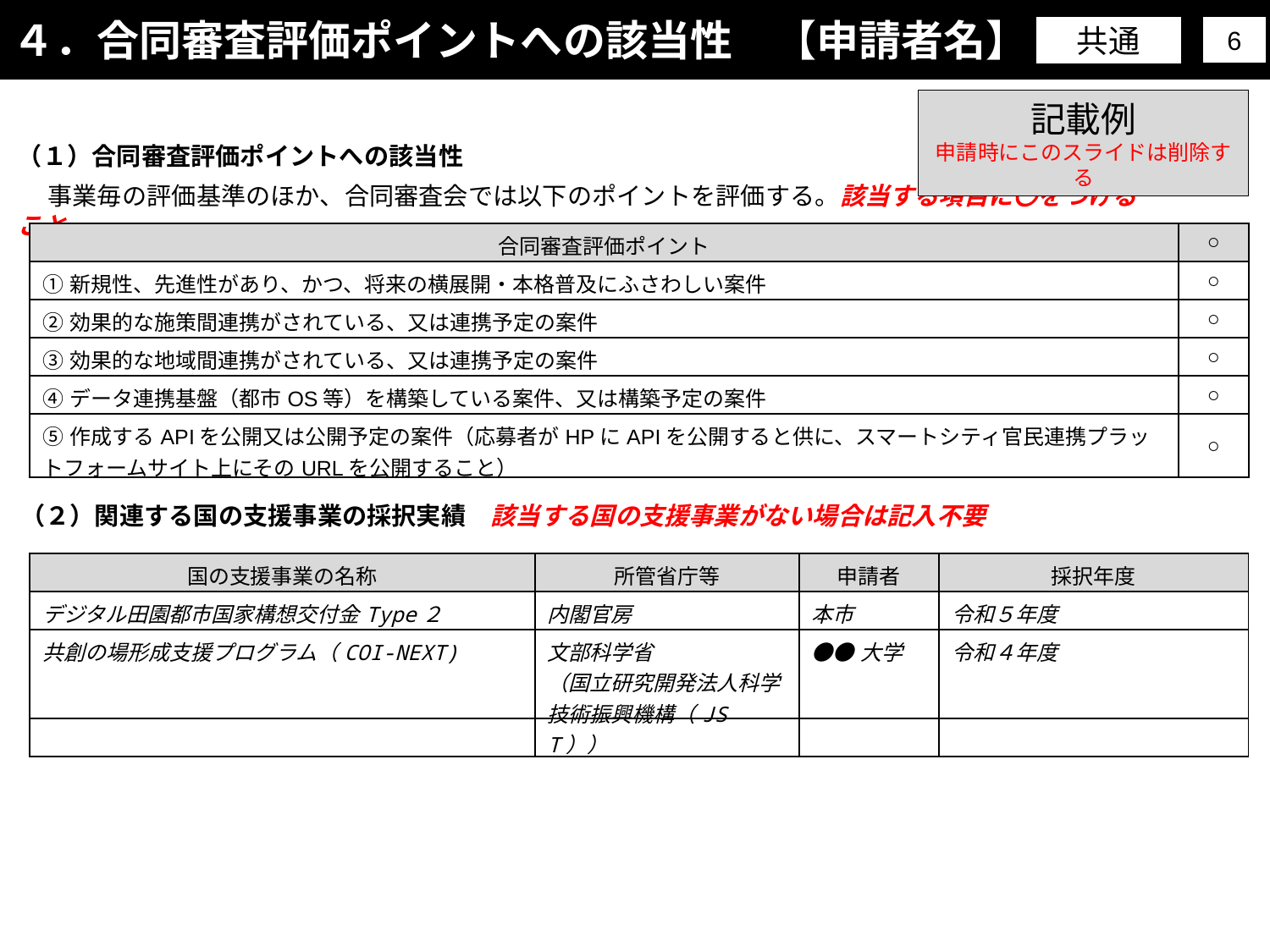

４．合同審査評価ポイントへの該当性　【申請者名】
共通
6
記載例
申請時にこのスライドは削除する
（１）合同審査評価ポイントへの該当性
　 事業毎の評価基準のほか、合同審査会では以下のポイントを評価する。該当する項目に〇をつけること。
| 合同審査評価ポイント | ○ |
| --- | --- |
| ①新規性、先進性があり、かつ、将来の横展開・本格普及にふさわしい案件 | ○ |
| ②効果的な施策間連携がされている、又は連携予定の案件 | ○ |
| ③効果的な地域間連携がされている、又は連携予定の案件 | ○ |
| ④データ連携基盤（都市OS等）を構築している案件、又は構築予定の案件 | ○ |
| ⑤作成するAPIを公開又は公開予定の案件（応募者がHPにAPIを公開すると供に、スマートシティ官民連携プラットフォームサイト上にそのURLを公開すること） | ○ |
（２）関連する国の支援事業の採択実績　該当する国の支援事業がない場合は記入不要
| 国の支援事業の名称 | 所管省庁等 | 申請者 | 採択年度 |
| --- | --- | --- | --- |
| デジタル田園都市国家構想交付金Type２ | 内閣官房 | 本市 | 令和５年度 |
| 共創の場形成支援プログラム（COI-NEXT) | 文部科学省 （国立研究開発法人科学技術振興機構（JST）） | ●●大学 | 令和４年度 |
|  |  |  |  |